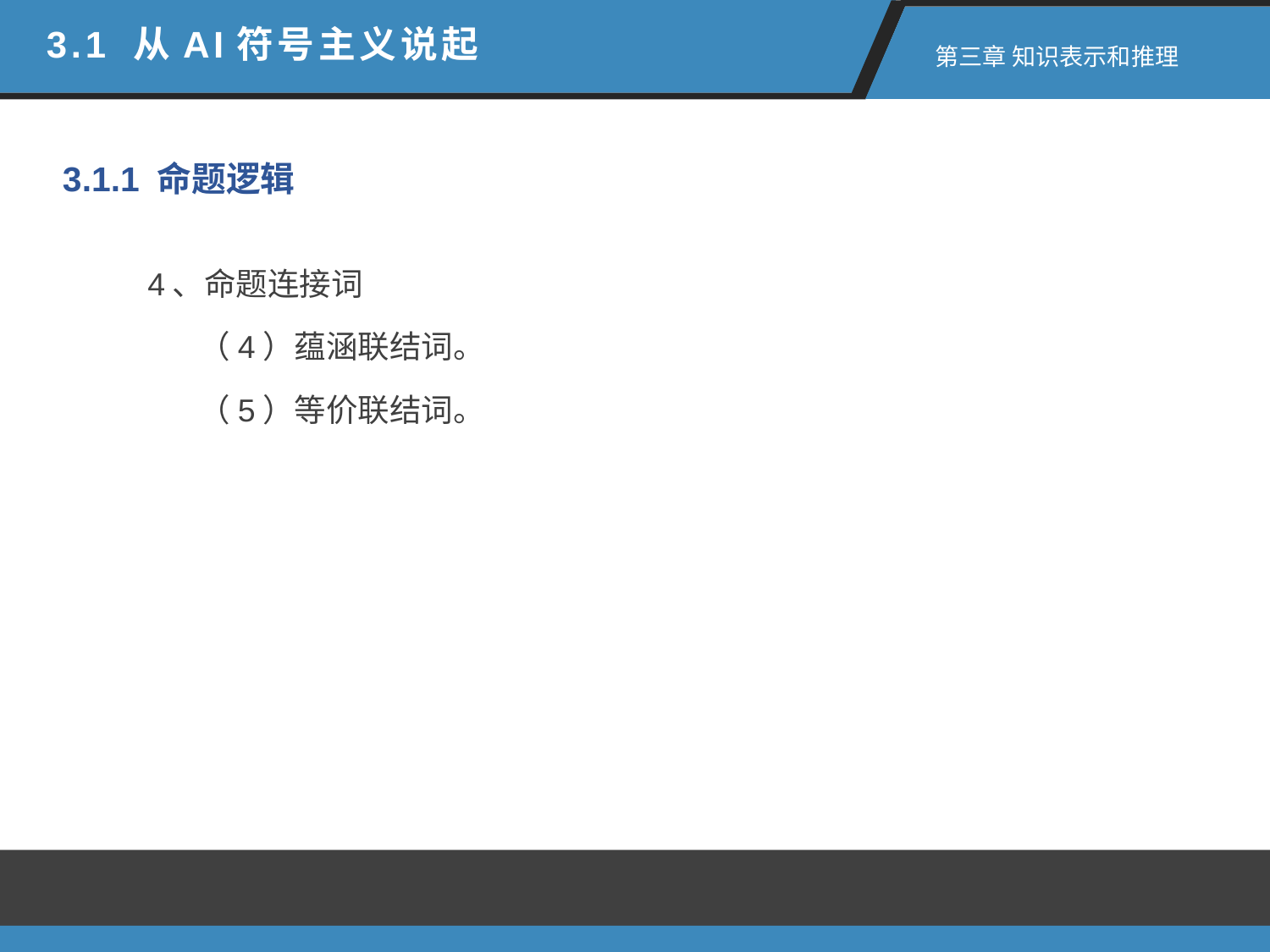

3.1 从AI符号主义说起
  第三章 知识表示和推理
3.1.1 命题逻辑
4、命题连接词
      （4）蕴涵联结词。
      （5）等价联结词。